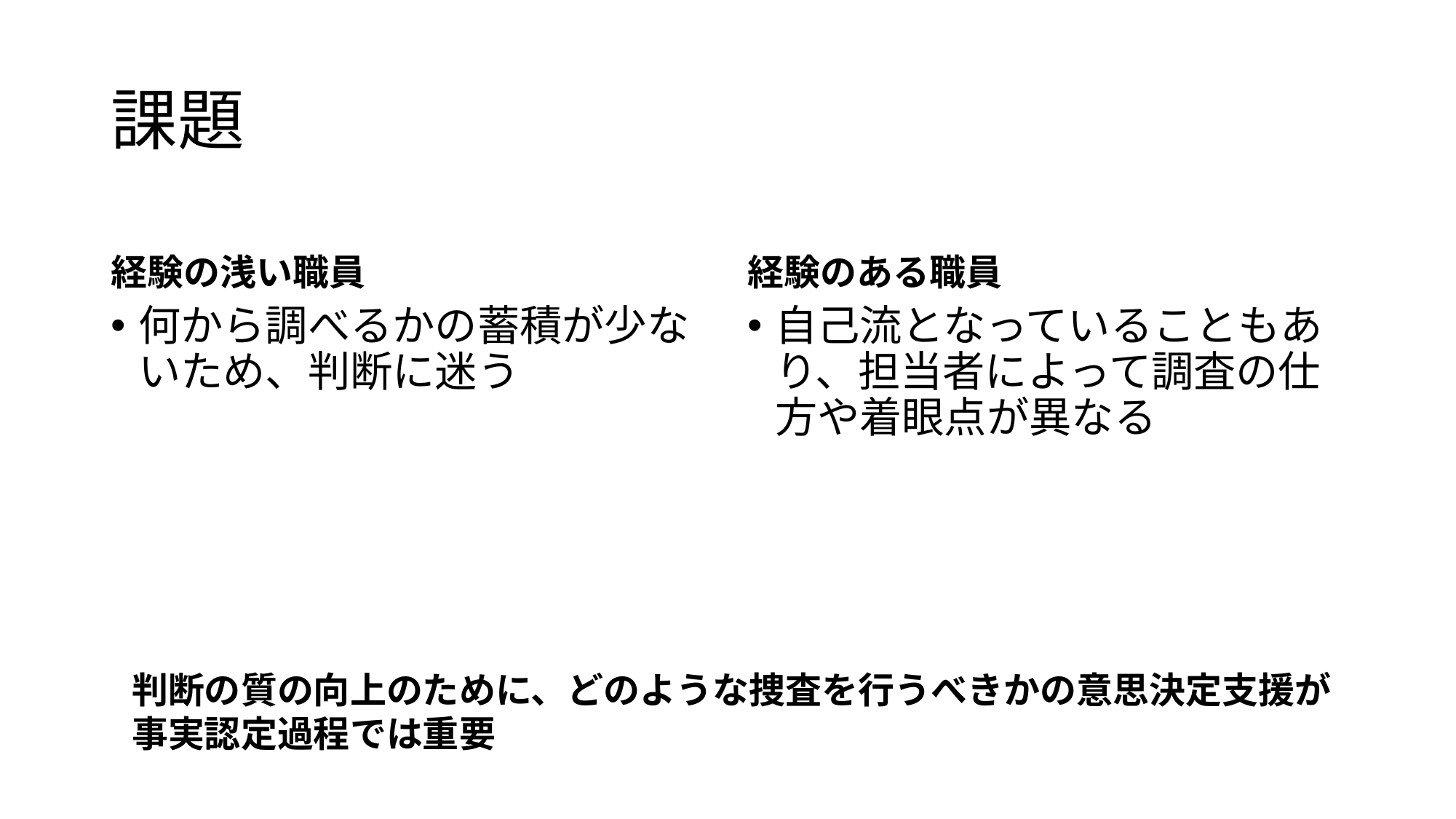

# 課題
経験の浅い職員
経験のある職員
何から調べるかの蓄積が少ないため、判断に迷う
自己流となっていることもあり、担当者によって調査の仕方や着眼点が異なる

判断の質の向上のために、どのような捜査を行うべきかの意思決定支援が事実認定過程では重要